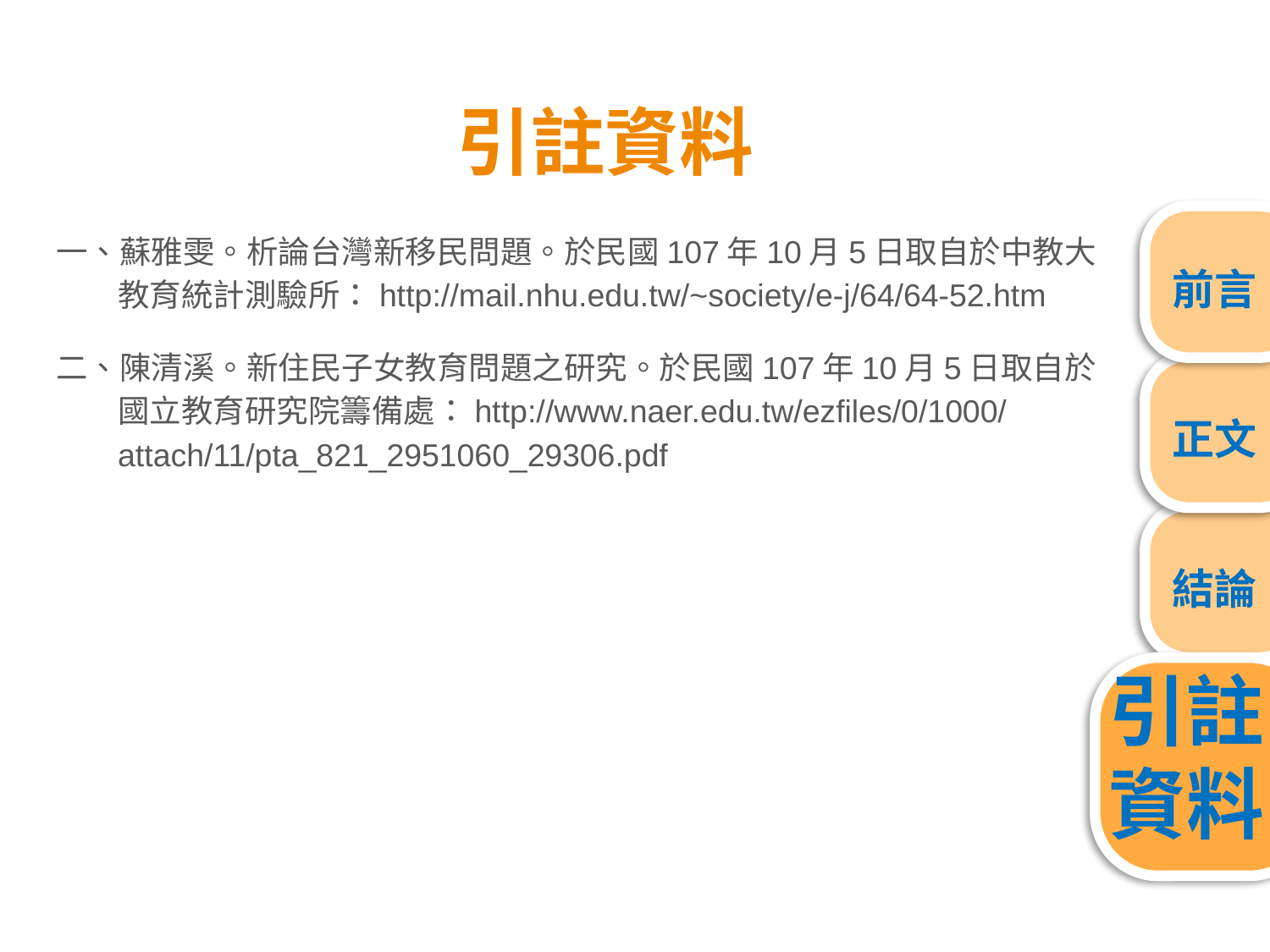

引註資料

一、蘇雅雯。析論台灣新移民問題。於民國107年10月5日取自於中教大教育統計測驗所：http://mail.nhu.edu.tw/~society/e-j/64/64-52.htm
二、陳清溪。新住民子女教育問題之研究。於民國107年10月5日取自於國立教育研究院籌備處：http://www.naer.edu.tw/ezfiles/0/1000/attach/11/pta_821_2951060_29306.pdf
前言

正文

結論
引註
資料